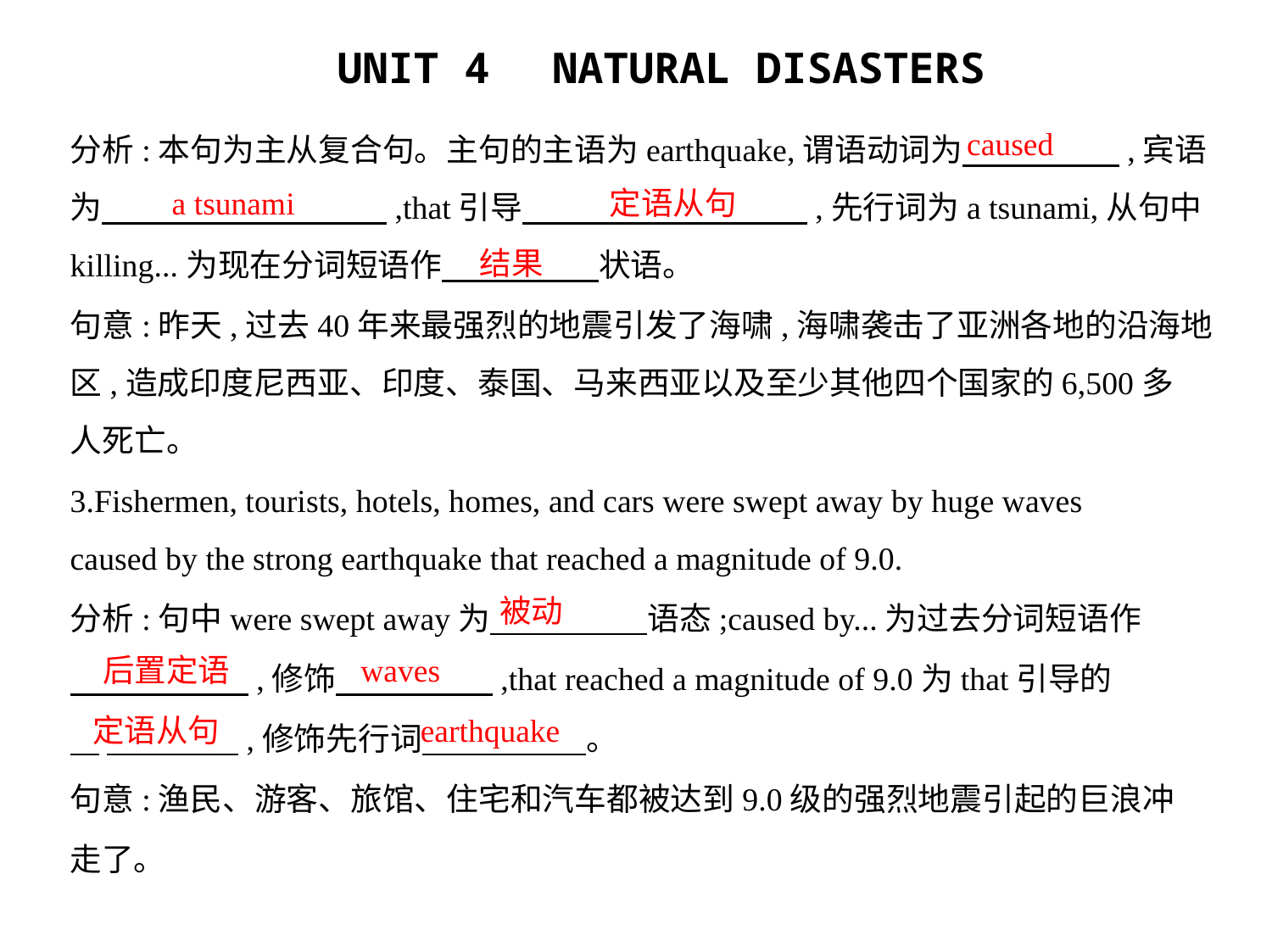

分析:本句为主从复合句。主句的主语为earthquake,谓语动词为　　　　    ,宾语
为　　　　　　　　    ,that引导　　　　　　　　    ,先行词为a tsunami,从句中
killing...为现在分词短语作　　　　    状语。
句意:昨天,过去40年来最强烈的地震引发了海啸,海啸袭击了亚洲各地的沿海地
区,造成印度尼西亚、印度、泰国、马来西亚以及至少其他四个国家的6,500多
人死亡。
3.Fishermen, tourists, hotels, homes, and cars were swept away by huge waves
caused by the strong earthquake that reached a magnitude of 9.0.
分析:句中were swept away为　　　　    语态;caused by...为过去分词短语作
　    　　　   ,修饰　　　　    ,that reached a magnitude of 9.0为that引导的
    　　　     ,修饰先行词　　　　     。
句意:渔民、游客、旅馆、住宅和汽车都被达到9.0级的强烈地震引起的巨浪冲
走了。

caused
a tsunami
定语从句
结果
被动
后置定语
waves
定语从句
earthquake